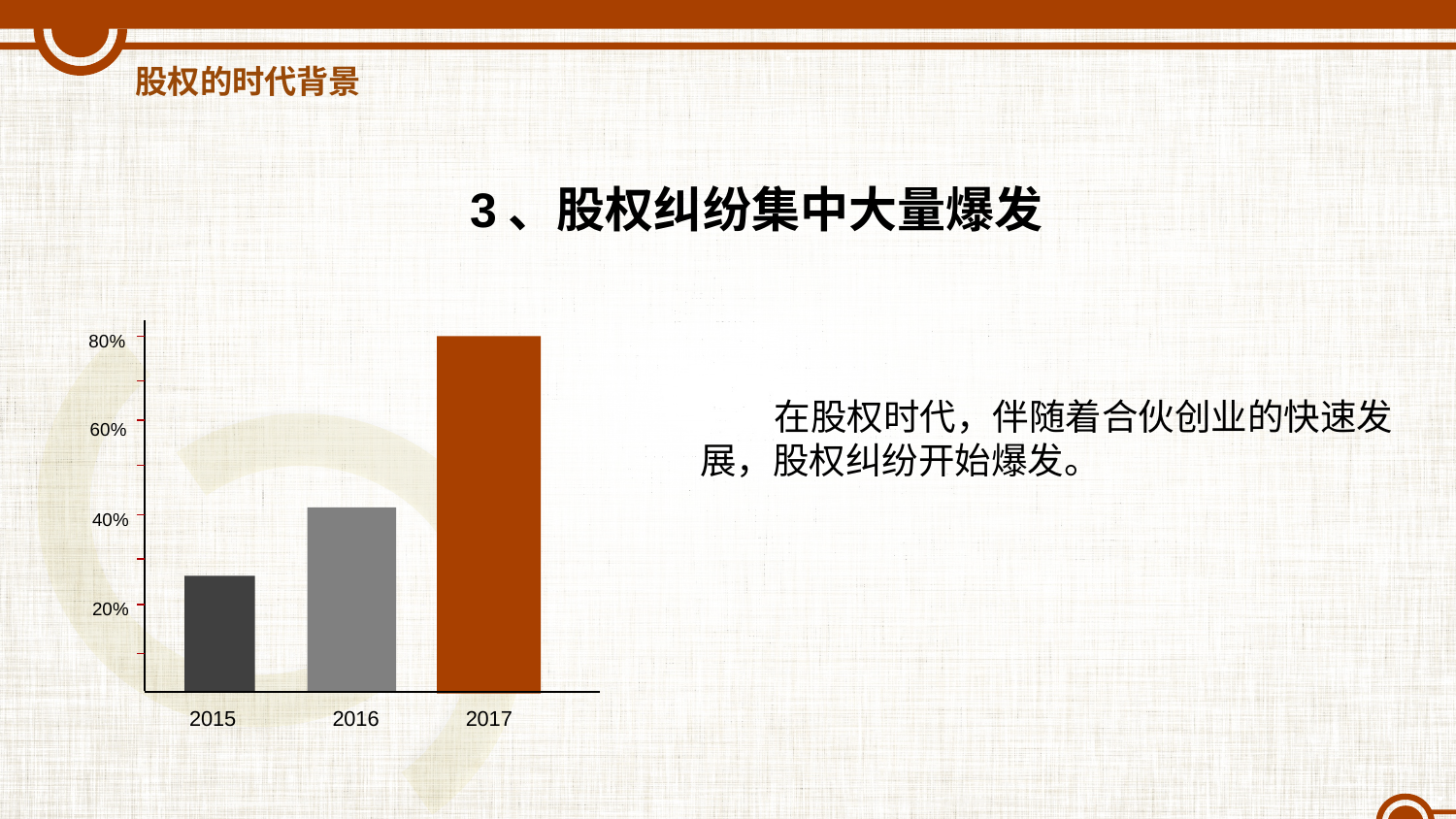

股权的时代背景
3、股权纠纷集中大量爆发
80%

60%
40%
20%
        在股权时代，伴随着合伙创业的快速发展，股权纠纷开始爆发。

2015
2016
2017